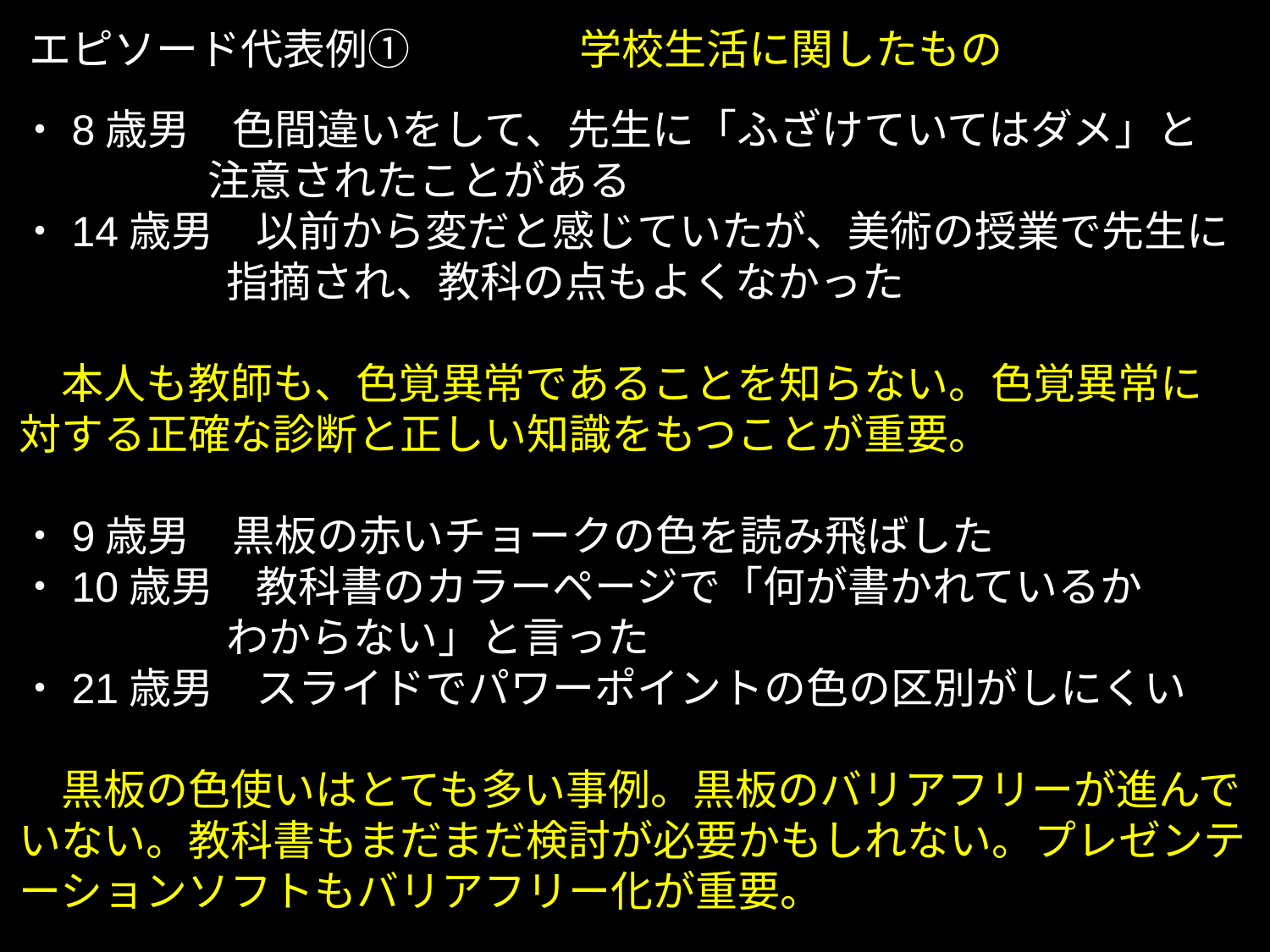

エピソード代表例①
学校生活に関したもの
・8歳男　色間違いをして、先生に「ふざけていてはダメ」と
　　　　  注意されたことがある
・14歳男　以前から変だと感じていたが、美術の授業で先生に
　　　　    指摘され、教科の点もよくなかった

　本人も教師も、色覚異常であることを知らない。色覚異常に
対する正確な診断と正しい知識をもつことが重要。

・9歳男　黒板の赤いチョークの色を読み飛ばした
・10歳男　教科書のカラーページで「何が書かれているか
　　　　    わからない」と言った
・21歳男　スライドでパワーポイントの色の区別がしにくい

　黒板の色使いはとても多い事例。黒板のバリアフリーが進んで
いない。教科書もまだまだ検討が必要かもしれない。プレゼンテ
ーションソフトもバリアフリー化が重要。